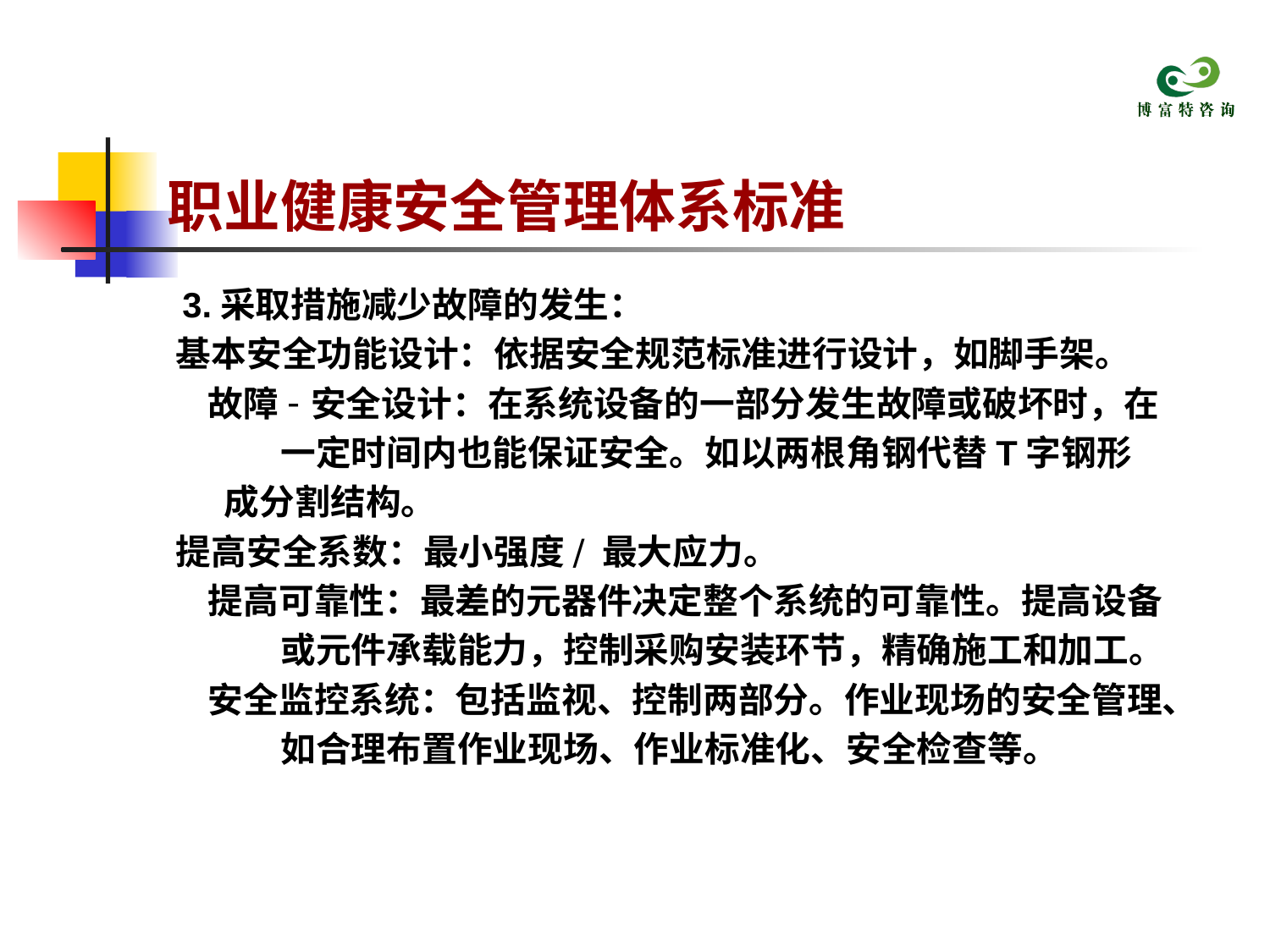

# 职业健康安全管理体系标准
     3.采取措施减少故障的发生：
     基本安全功能设计：依据安全规范标准进行设计，如脚手架。
         故障-安全设计：在系统设备的一部分发生故障或破坏时，在
                  一定时间内也能保证安全。如以两根角钢代替T字钢形
           成分割结构。
     提高安全系数：最小强度/最大应力。
         提高可靠性：最差的元器件决定整个系统的可靠性。提高设备
                  或元件承载能力，控制采购安装环节，精确施工和加工。
         安全监控系统：包括监视、控制两部分。作业现场的安全管理、
                  如合理布置作业现场、作业标准化、安全检查等。
65